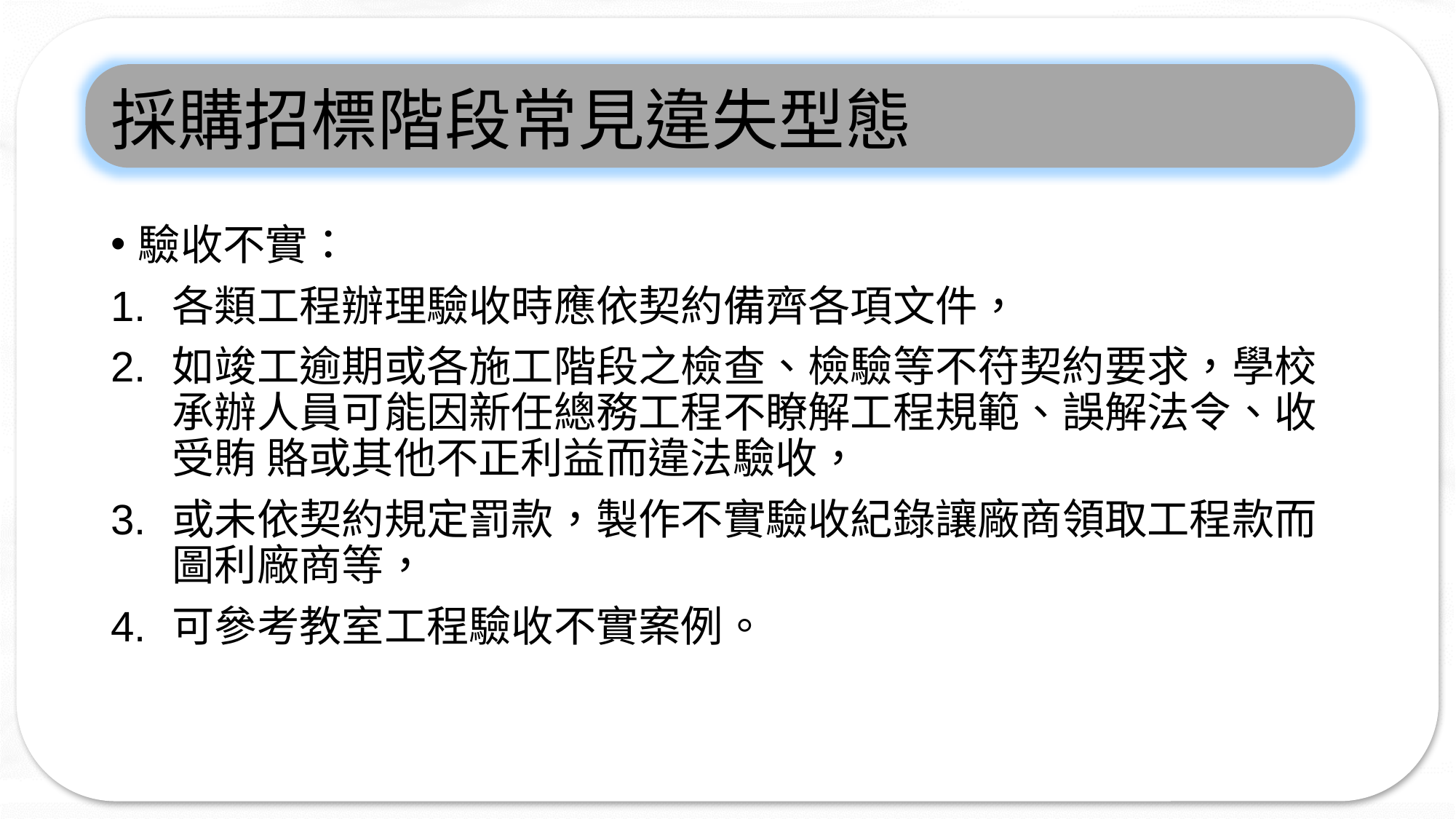

# 採購招標階段常見違失型態

驗收不實：
各類工程辦理驗收時應依契約備齊各項文件，
如竣工逾期或各施工階段之檢查、檢驗等不符契約要求，學校承辦人員可能因新任總務工程不瞭解工程規範、誤解法令、收受賄 賂或其他不正利益而違法驗收，
或未依契約規定罰款，製作不實驗收紀錄讓廠商領取工程款而圖利廠商等，
可參考教室工程驗收不實案例。